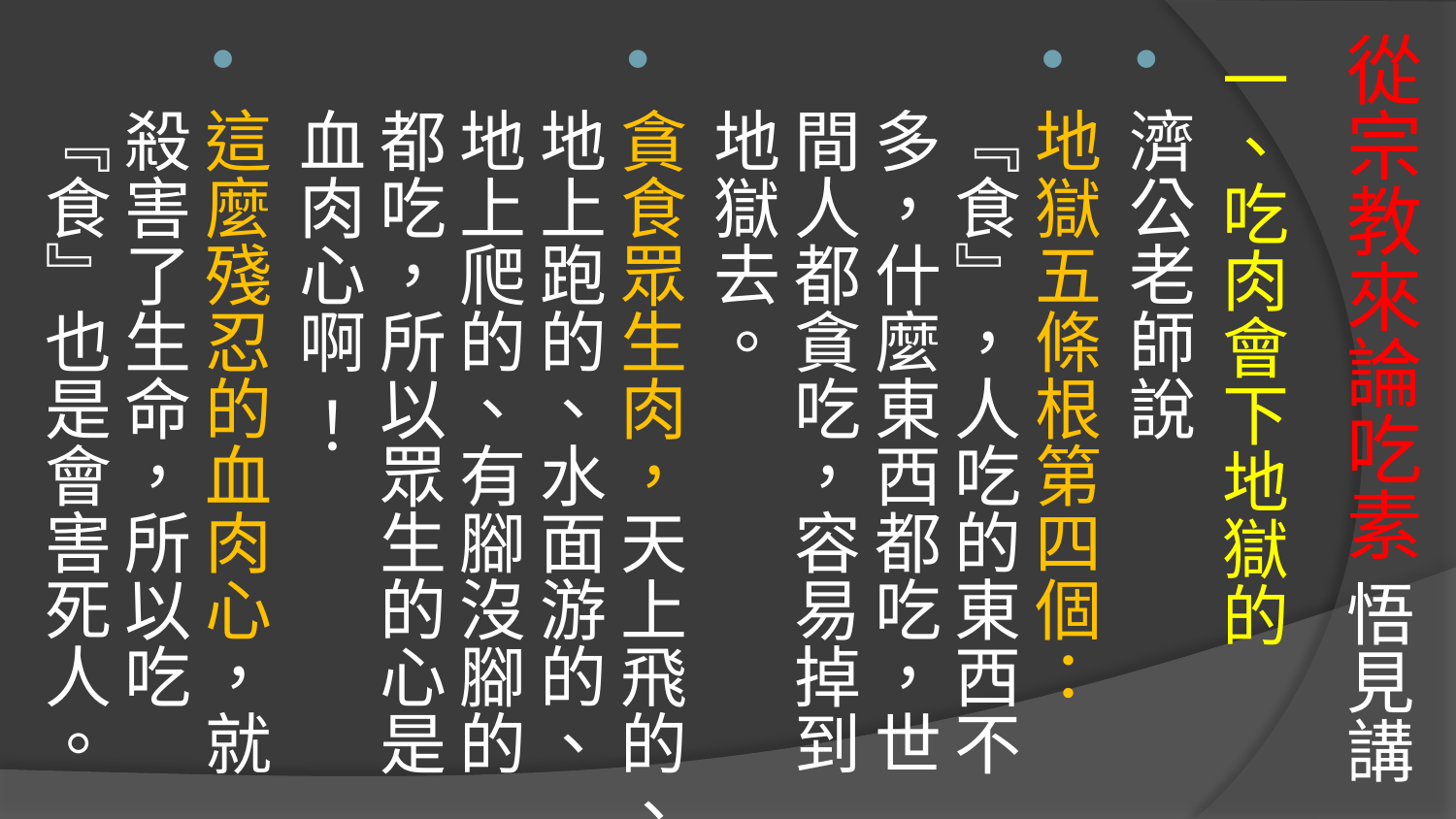

# 從宗教來論吃素 悟見講
一、吃肉會下地獄的
濟公老師說
地獄五條根第四個：『食』，人吃的東西不多，什麼東西都吃，世間人都貪吃，容易掉到地獄去。
貪食眾生肉，天上飛的、地上跑的、水面游的、地上爬的、有腳沒腳的都吃，所以眾生的心是血肉心啊 ！
這麼殘忍的血肉心，就殺害了生命，所以吃『食』也是會害死人。